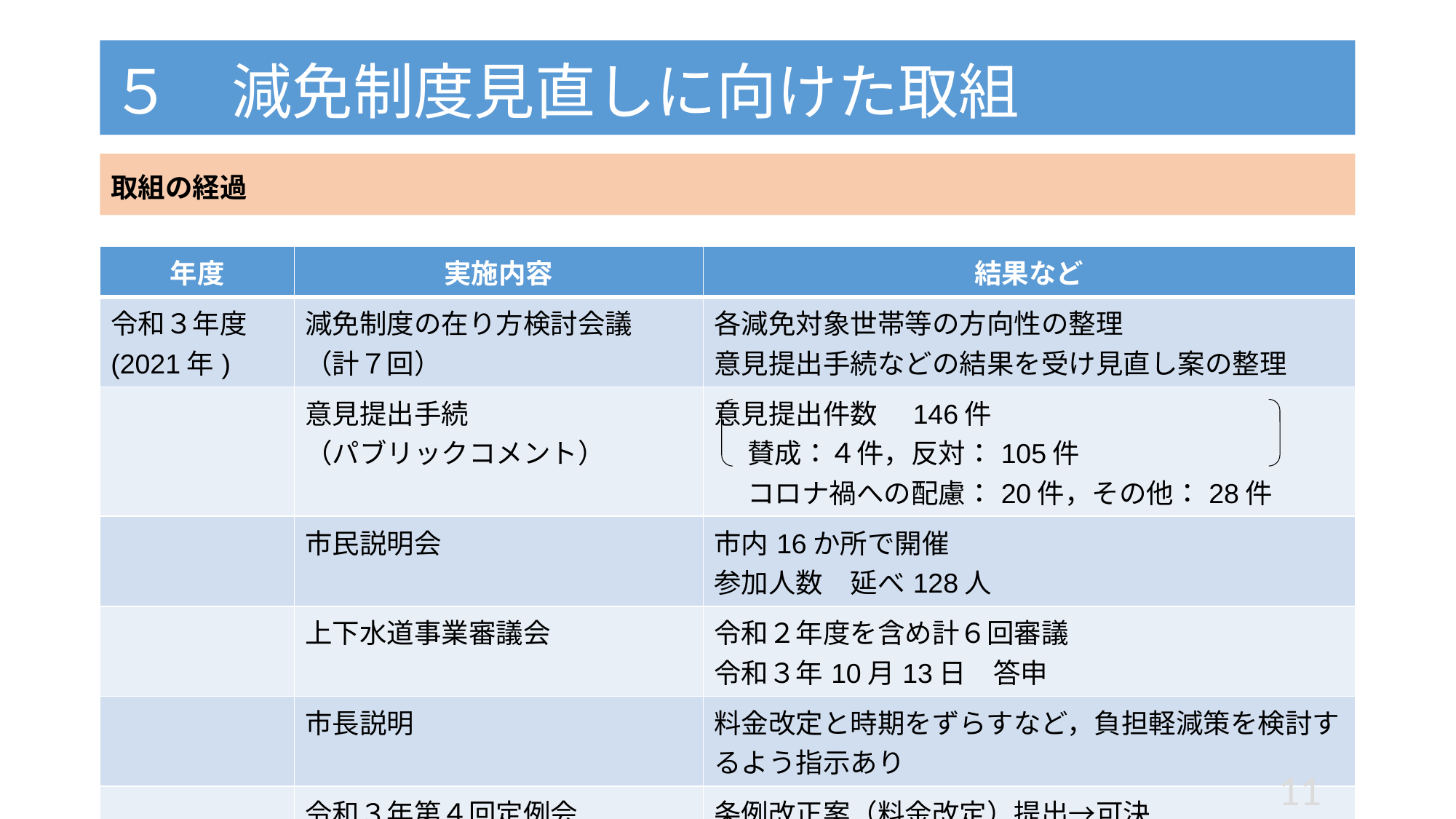

# ５　減免制度見直しに向けた取組
取組の経過
| 年度 | 実施内容 | 結果など |
| --- | --- | --- |
| 令和３年度 (2021年) | 減免制度の在り方検討会議 （計７回） | 各減免対象世帯等の方向性の整理 意見提出手続などの結果を受け見直し案の整理 |
|  | 意見提出手続 （パブリックコメント） | 意見提出件数　146件 　 賛成：４件，反対：105件 　 コロナ禍への配慮：20件，その他：28件 |
|  | 市民説明会 | 市内16か所で開催 参加人数　延べ128人 |
|  | 上下水道事業審議会 | 令和２年度を含め計６回審議 令和３年10月13日　答申 |
|  | 市長説明 | 料金改定と時期をずらすなど，負担軽減策を検討するよう指示あり |
|  | 令和３年第４回定例会 | 条例改正案（料金改定）提出→可決 |

11